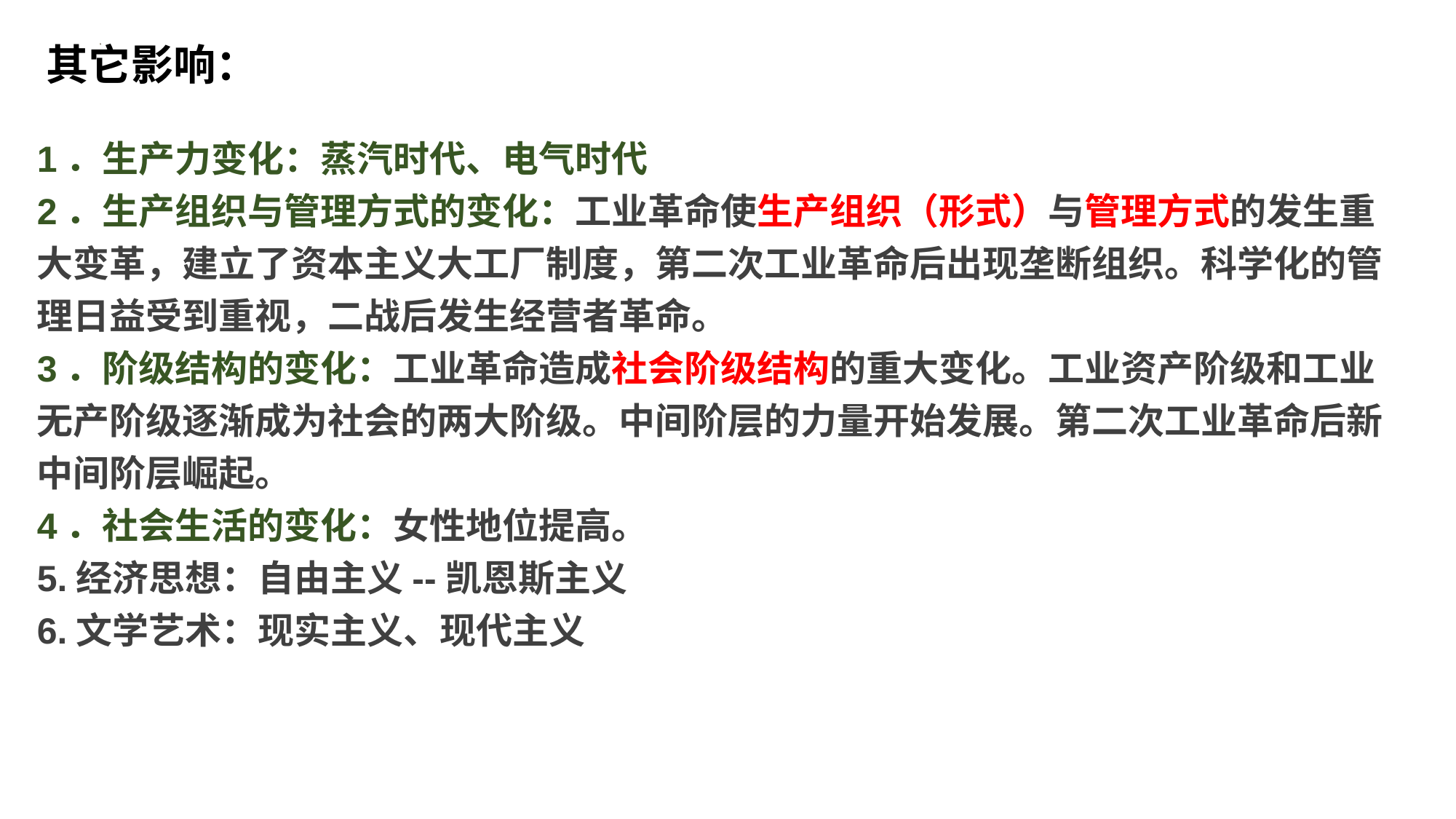

其它影响：
1．生产力变化：蒸汽时代、电气时代
2．生产组织与管理方式的变化：工业革命使生产组织（形式）与管理方式的发生重大变革，建立了资本主义大工厂制度，第二次工业革命后出现垄断组织。科学化的管理日益受到重视，二战后发生经营者革命。
3．阶级结构的变化：工业革命造成社会阶级结构的重大变化。工业资产阶级和工业无产阶级逐渐成为社会的两大阶级。中间阶层的力量开始发展。第二次工业革命后新中间阶层崛起。
4．社会生活的变化：女性地位提高。
5.经济思想：自由主义--凯恩斯主义
6.文学艺术：现实主义、现代主义